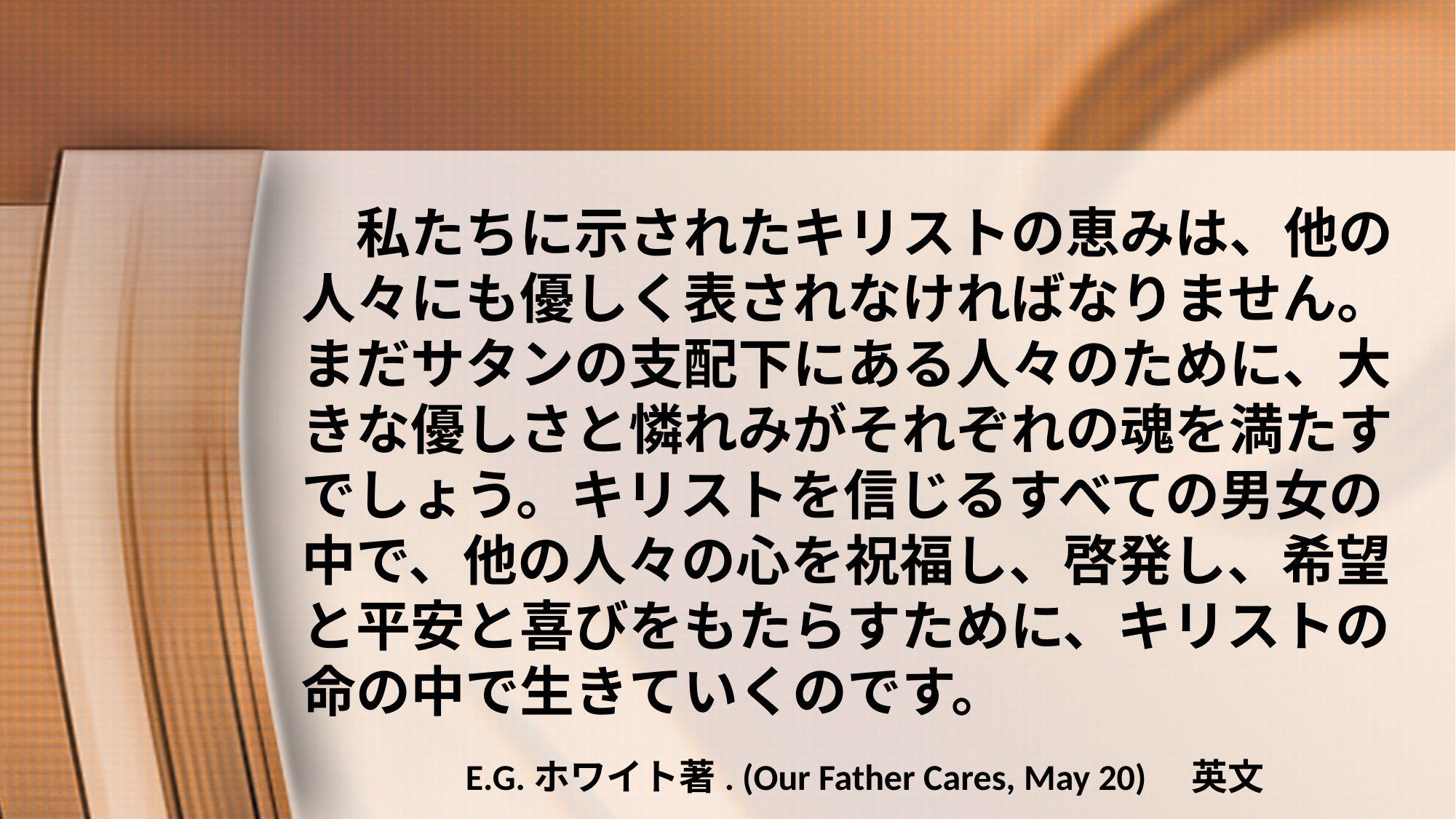

私たちに示されたキリストの恵みは、他の人々にも優しく表されなければなりません。まだサタンの支配下にある人々のために、大きな優しさと憐れみがそれぞれの魂を満たすでしょう。キリストを信じるすべての男女の中で、他の人々の心を祝福し、啓発し、希望と平安と喜びをもたらすために、キリストの命の中で生きていくのです。
E.G.ホワイト著. (Our Father Cares, May 20)　英文